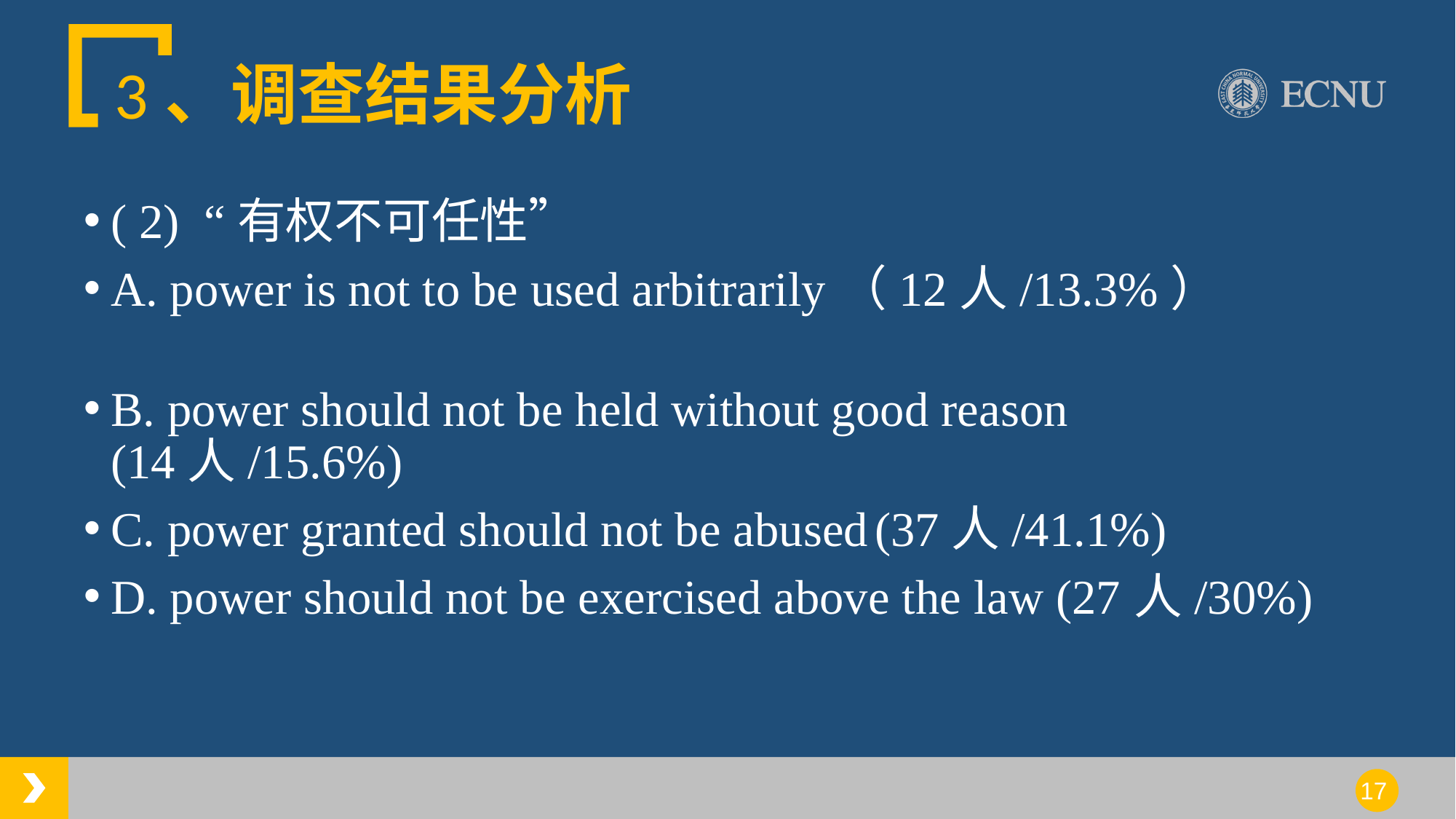

# 3、调查结果分析
( 2)  “有权不可任性”
A. power is not to be used arbitrarily（12人/13.3%）
B. power should not be held without good reason (14人/15.6%)
C. power granted should not be abused	(37人/41.1%)
D. power should not be exercised above the law (27人/30%)